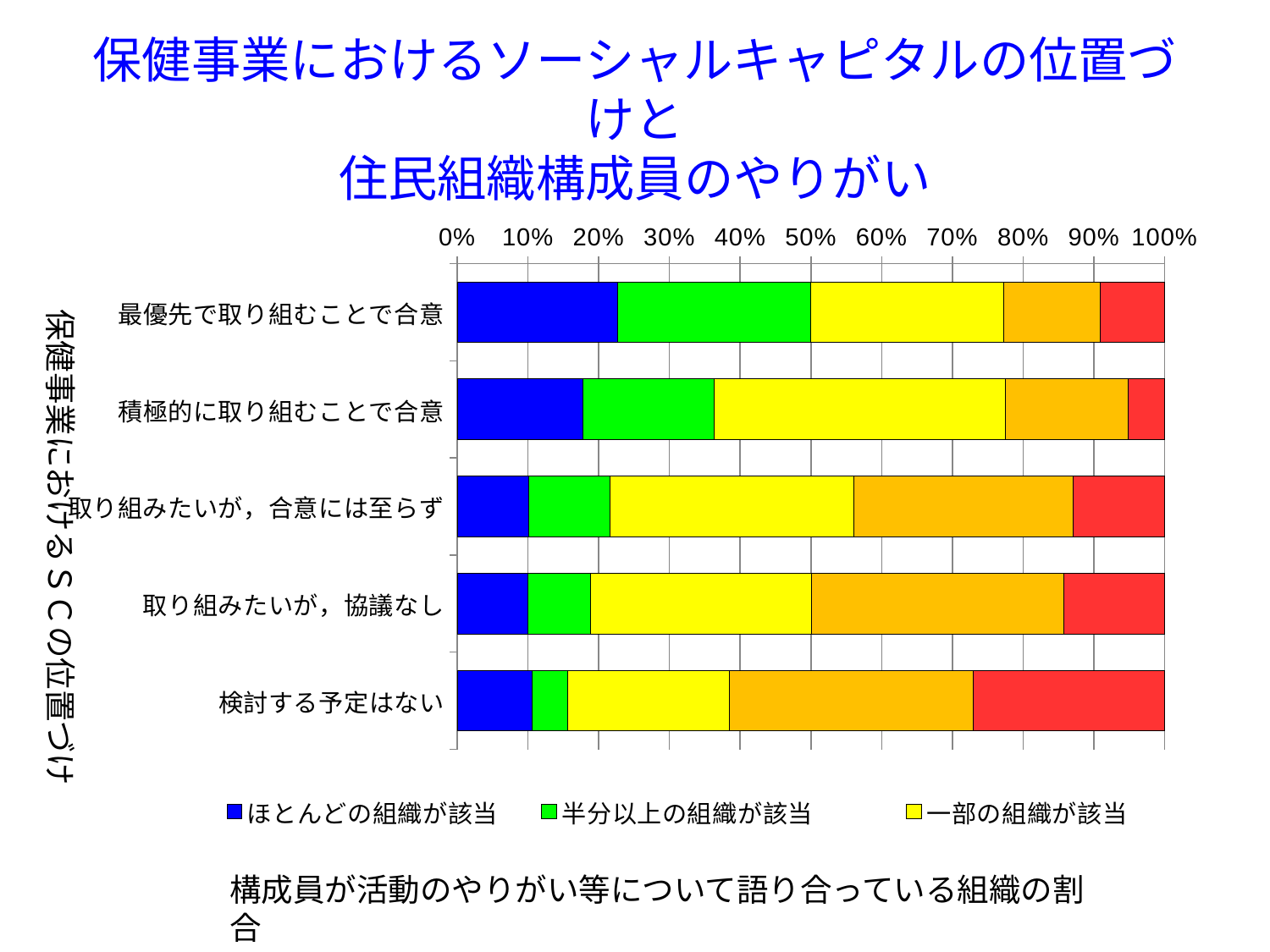

# 保健事業におけるソーシャルキャピタルの位置づけと 住民組織構成員のやりがい

### Chart

| Category | ほとんどの組織が該当 | 半分以上の組織が該当 | 一部の組織が該当 | ごく一部の組織が該当 | いずれの組織も該当しない |
|---|---|---|---|---|---|
| 最優先で取り組むことで合意 | 5.0 | 6.0 | 6.0 | 3.0 | 2.0 |
| 積極的に取り組むことで合意 | 45.0 | 47.0 | 104.0 | 44.0 | 13.0 |
| 取り組みたいが，合意には至らず | 14.0 | 16.0 | 48.0 | 43.0 | 18.0 |
| 取り組みたいが，協議なし | 33.0 | 29.0 | 103.0 | 117.0 | 47.0 |
| 検討する予定はない | 13.0 | 6.0 | 28.0 | 42.0 | 33.0 |
保健事業におけるＳＣの位置づけ
構成員が活動のやりがい等について語り合っている組織の割合